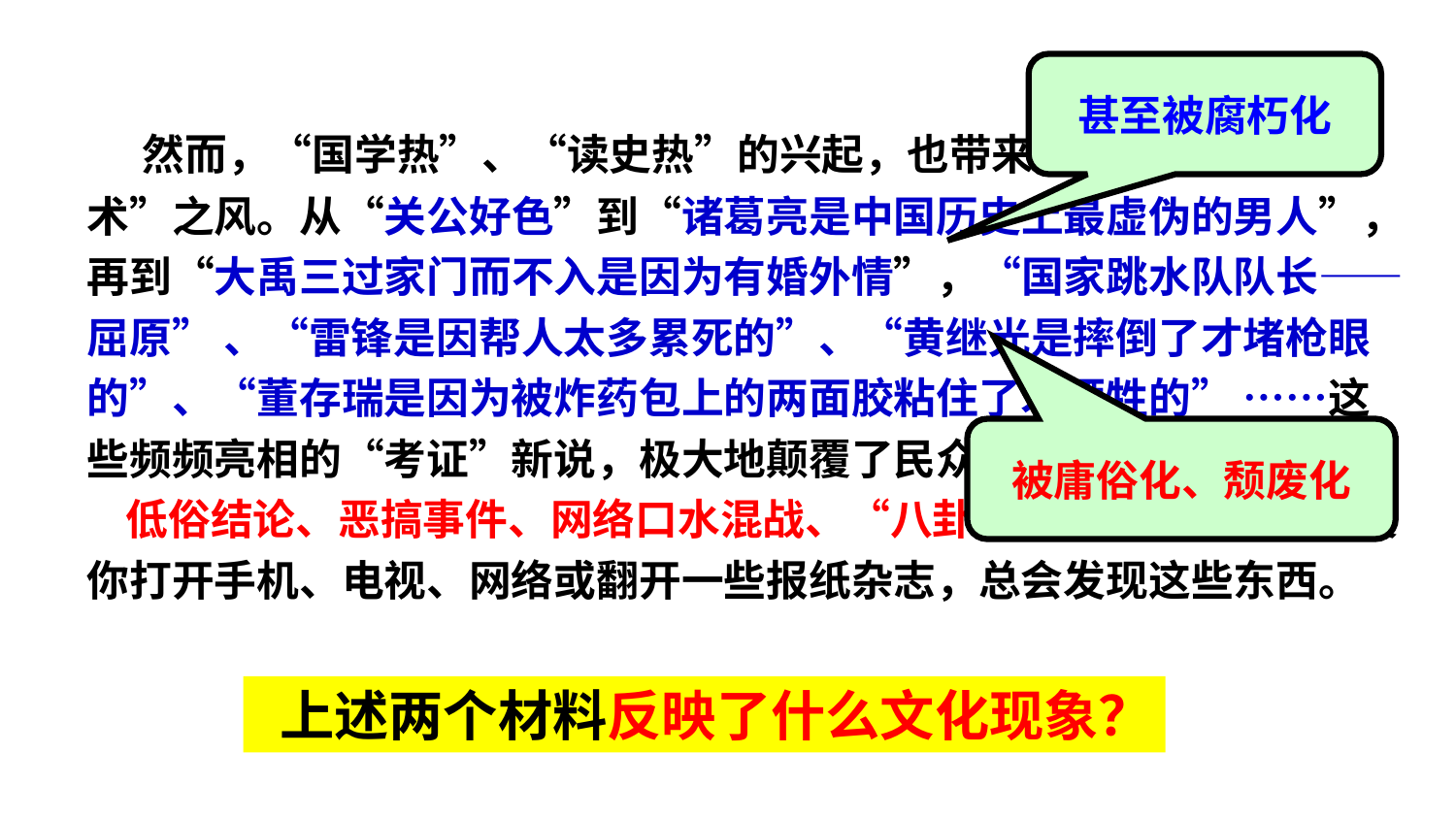

甚至被腐朽化
    然而，“国学热”、“读史热”的兴起，也带来了一股“麻辣学术”之风。从“关公好色”到“诸葛亮是中国历史上最虚伪的男人”，再到“大禹三过家门而不入是因为有婚外情”，“国家跳水队队长——屈原” 、“雷锋是因帮人太多累死的”、“黄继光是摔倒了才堵枪眼的”、“董存瑞是因为被炸药包上的两面胶粘住了才牺牲的” ……这些频频亮相的“考证”新说，极大地颠覆了民众对历史人物的认知。
    低俗结论、恶搞事件、网络口水混战、“八卦”绯闻……如今，只要你打开手机、电视、网络或翻开一些报纸杂志，总会发现这些东西。
被庸俗化、颓废化
 上述两个材料反映了什么文化现象？